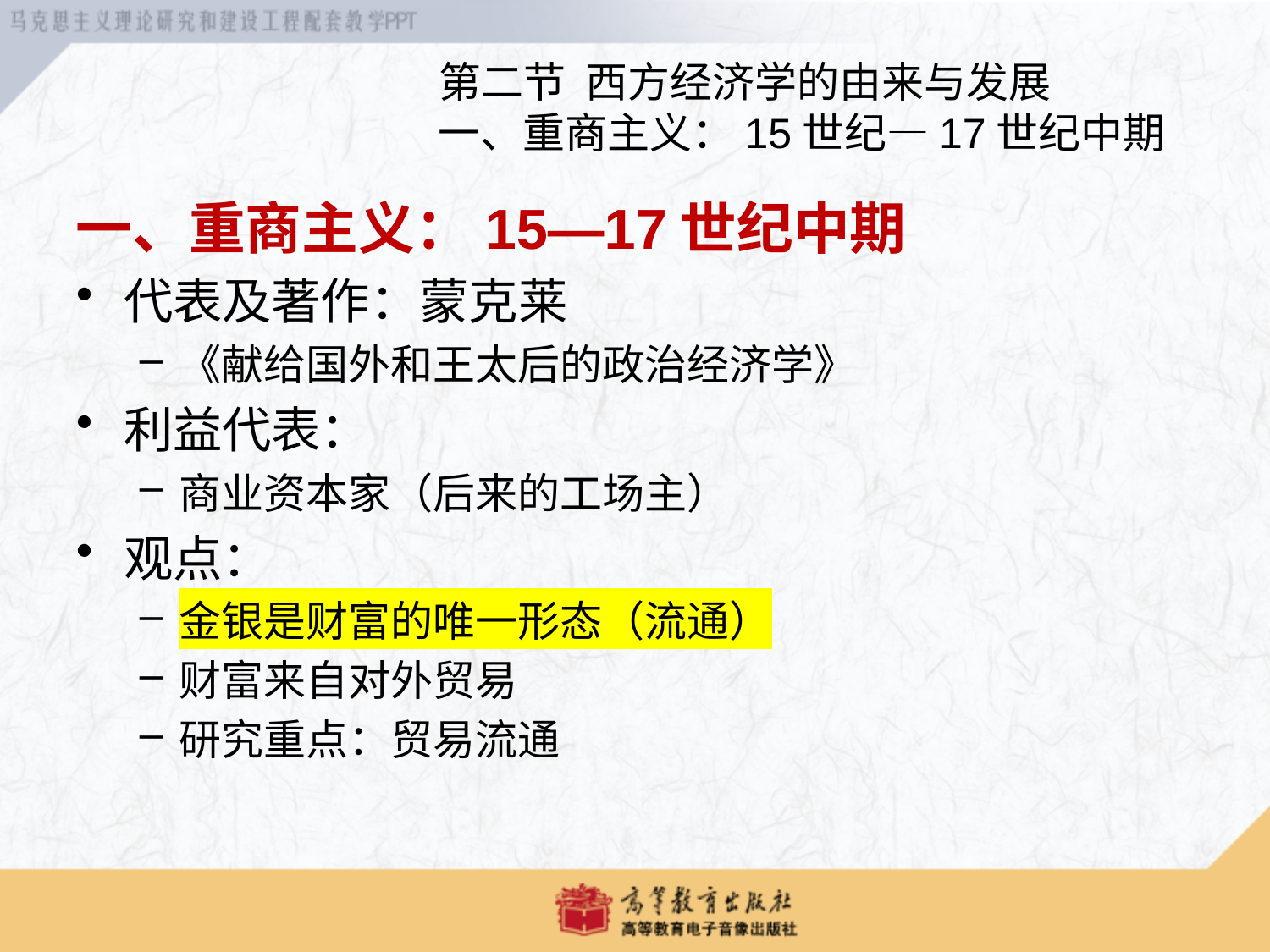

第二节  西方经济学的由来与发展
                                  一、重商主义：15世纪—17世纪中期
一、重商主义：15—17世纪中期
代表及著作：蒙克莱
《献给国外和王太后的政治经济学》
利益代表：
商业资本家（后来的工场主）
观点：
金银是财富的唯一形态（流通）
财富来自对外贸易
研究重点：贸易流通